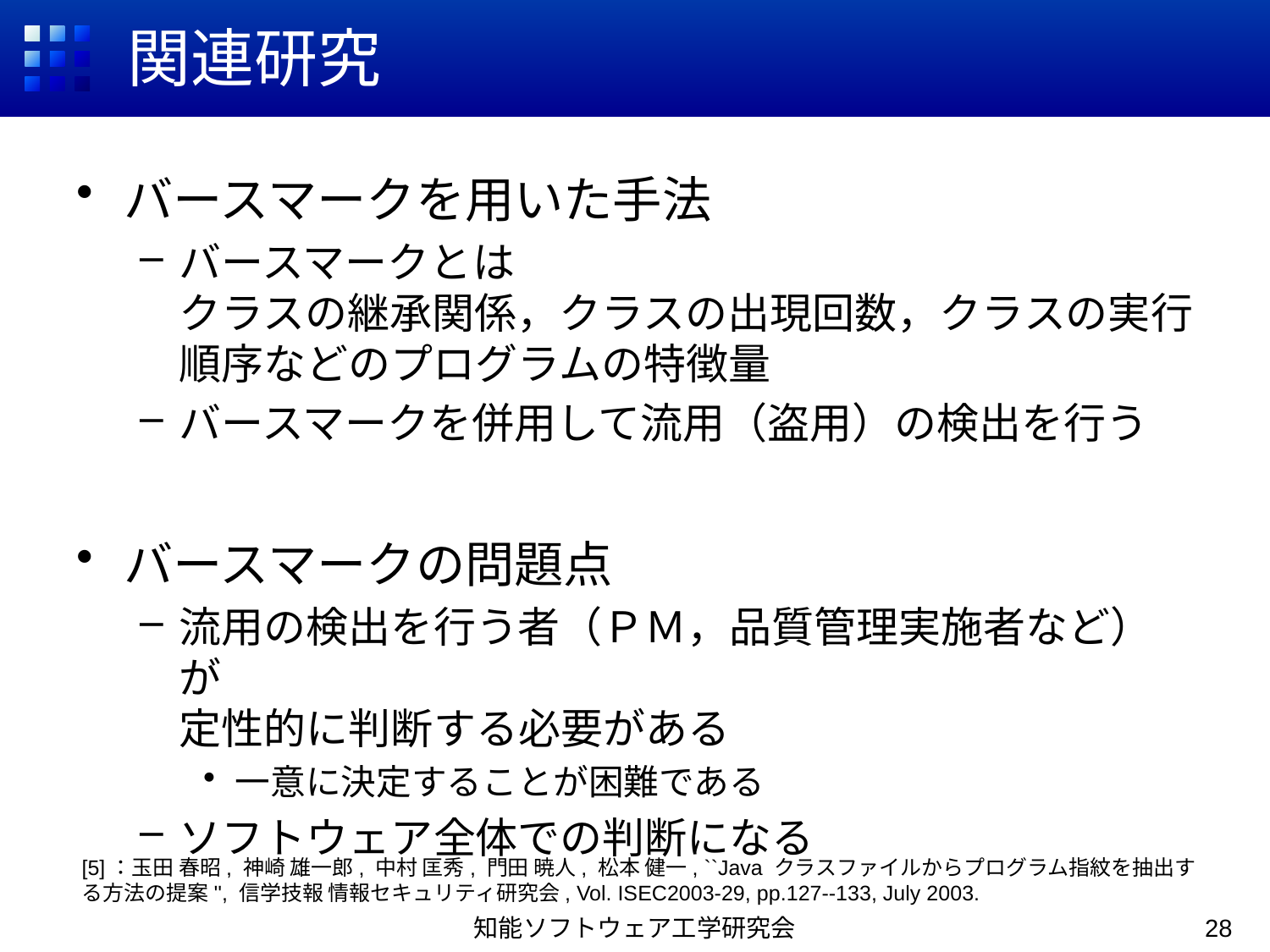

# 関連研究
バースマークを用いた手法
バースマークとは
クラスの継承関係，クラスの出現回数，クラスの実行順序などのプログラムの特徴量
バースマークを併用して流用（盗用）の検出を行う

バースマークの問題点
流用の検出を行う者（ＰＭ，品質管理実施者など）が
定性的に判断する必要がある
一意に決定することが困難である
ソフトウェア全体での判断になる
[5]：玉田 春昭, 神崎 雄一郎, 中村 匡秀, 門田 暁人, 松本 健一, ``Java クラスファイルからプログラム指紋を抽出する方法の提案'', 信学技報 情報セキュリティ研究会, Vol. ISEC2003-29, pp.127--133, July 2003.
知能ソフトウェア工学研究会
28